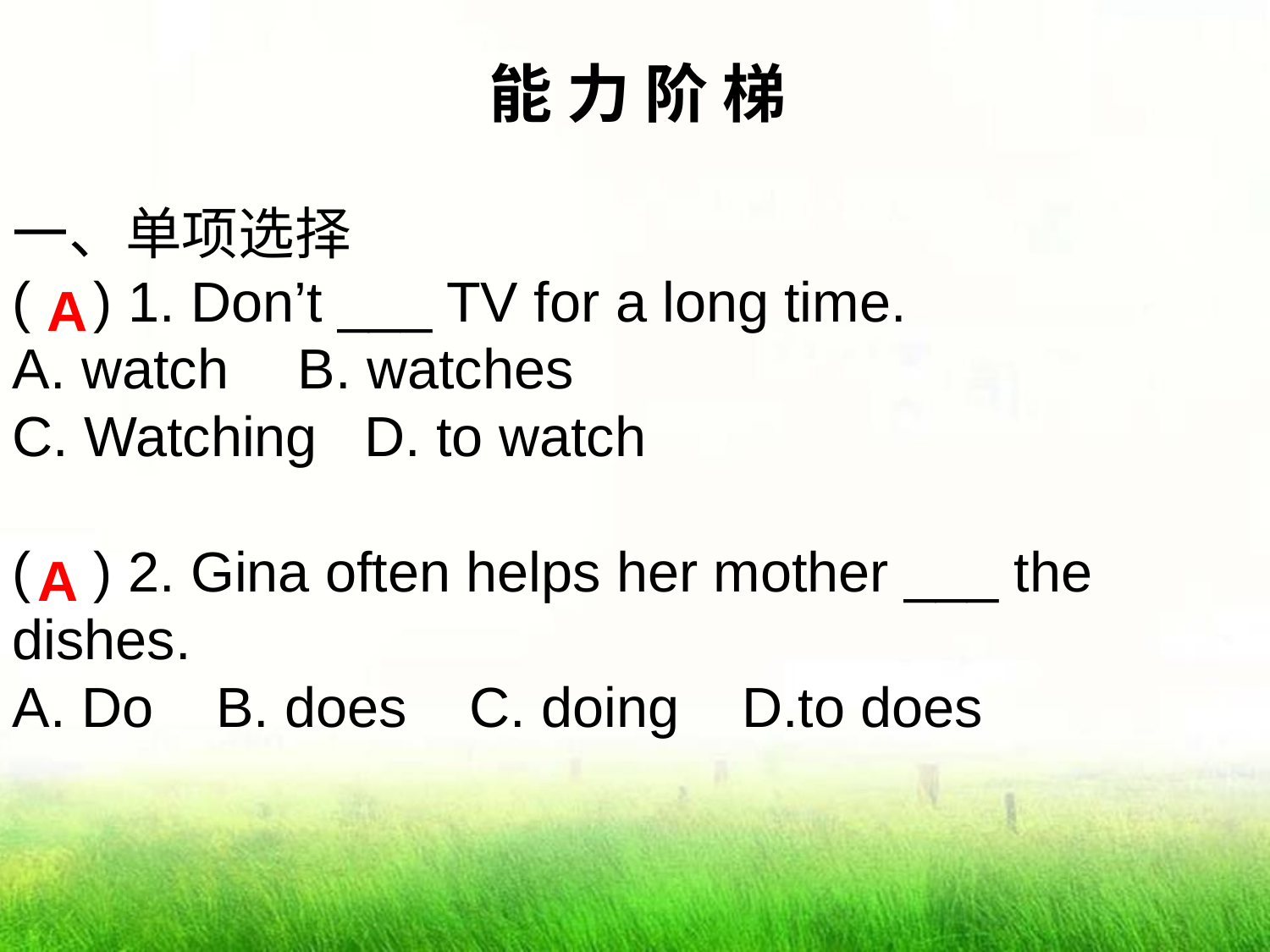

能 力 阶 梯
一、单项选择
(    ) 1. Don’t ___ TV for a long time.
A. watch	  B. watches
C. Watching   D. to watch

(    ) 2. Gina often helps her mother ___ the dishes.
A. Do    B. does    C. doing    D.to does
A
A